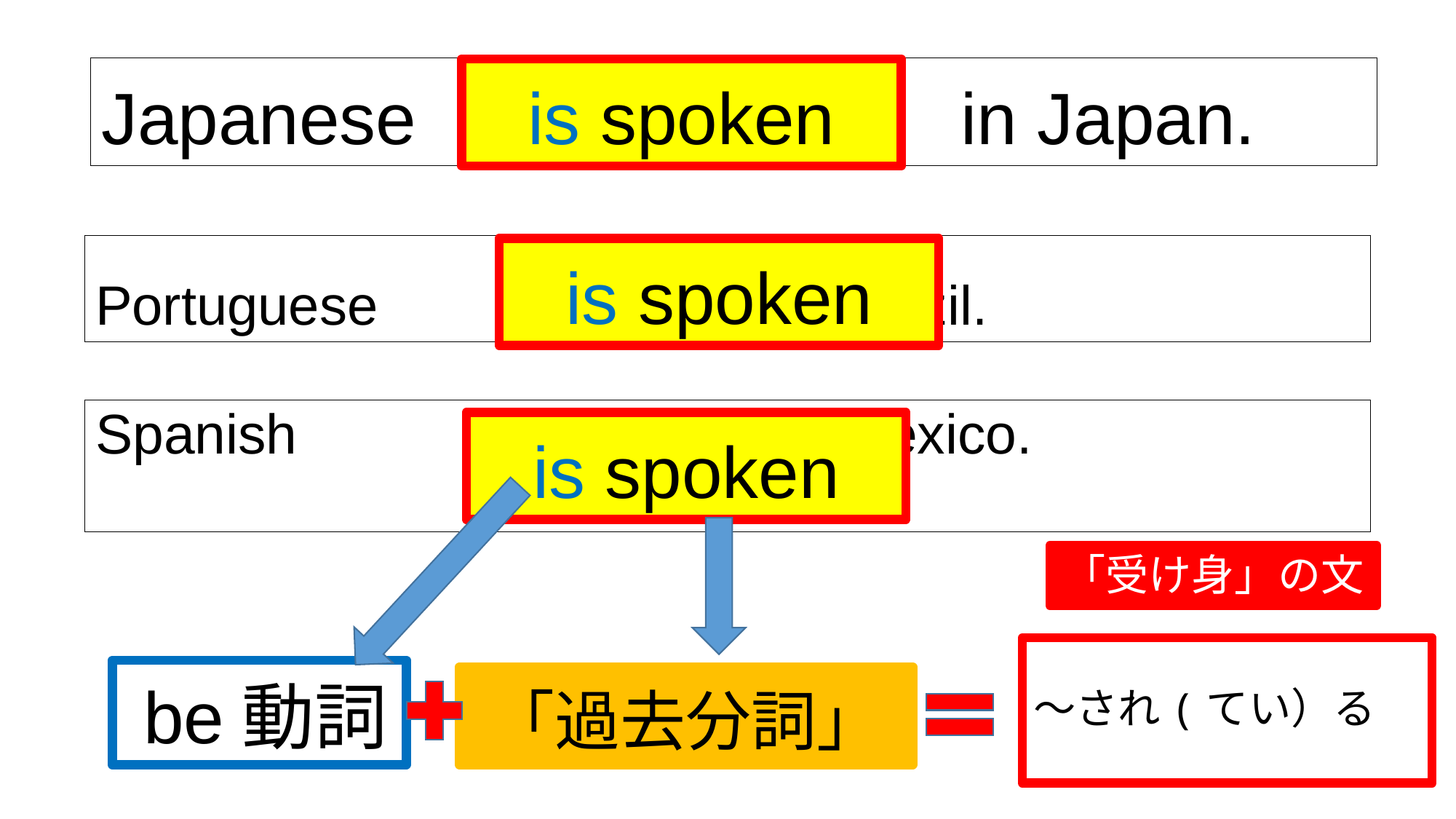

Japanese                           in Japan.
is spoken
Portuguese                          in Brazil.
is spoken
Spanish                               in Mexico.
is spoken

「受け身」の文
～され(てい）る
 be動詞
「過去分詞」